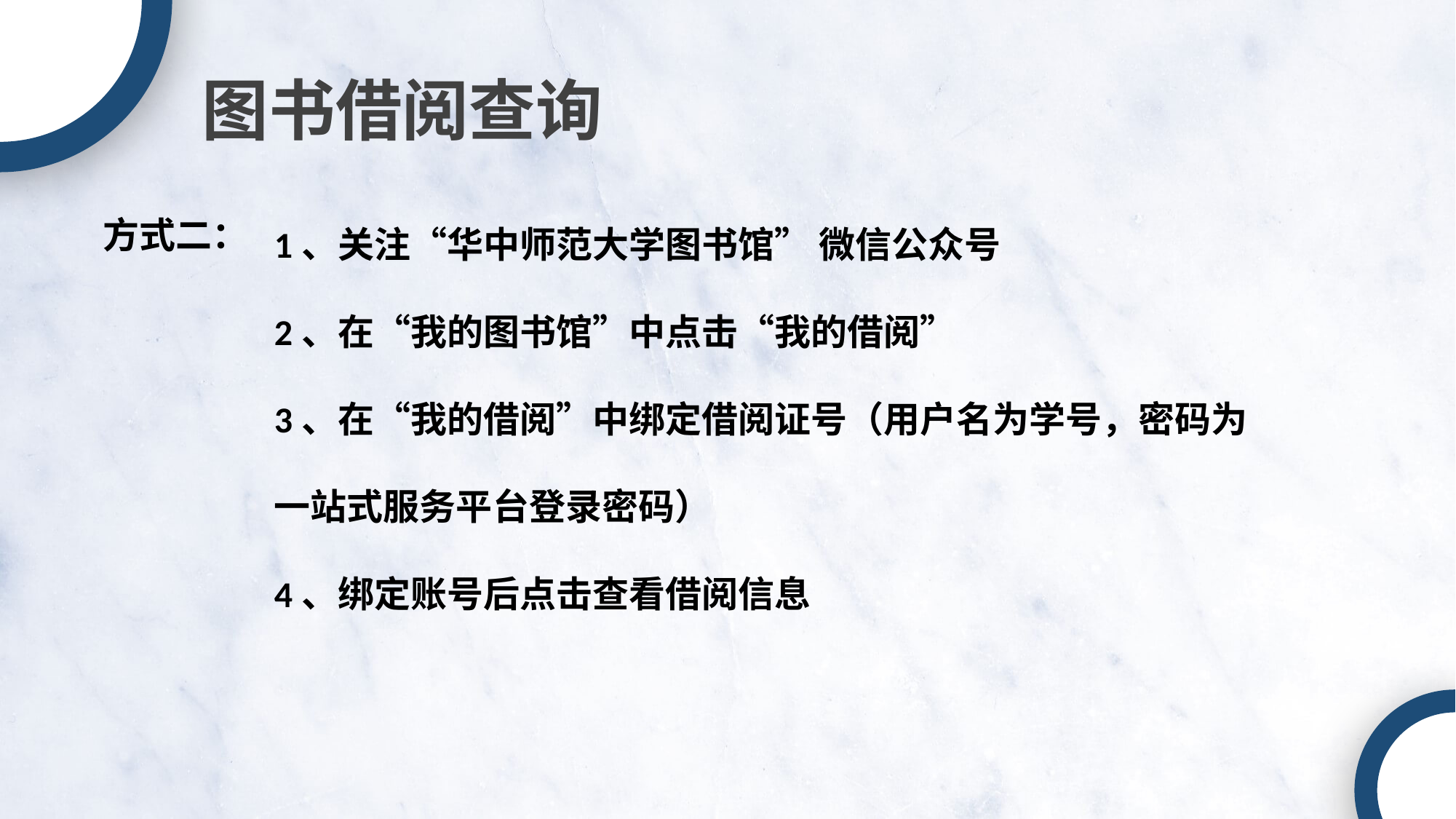

图书借阅查询
1、关注“华中师范大学图书馆” 微信公众号
2、在“我的图书馆”中点击“我的借阅”
3、在“我的借阅”中绑定借阅证号（用户名为学号，密码为一站式服务平台登录密码）
4、绑定账号后点击查看借阅信息
方式二：